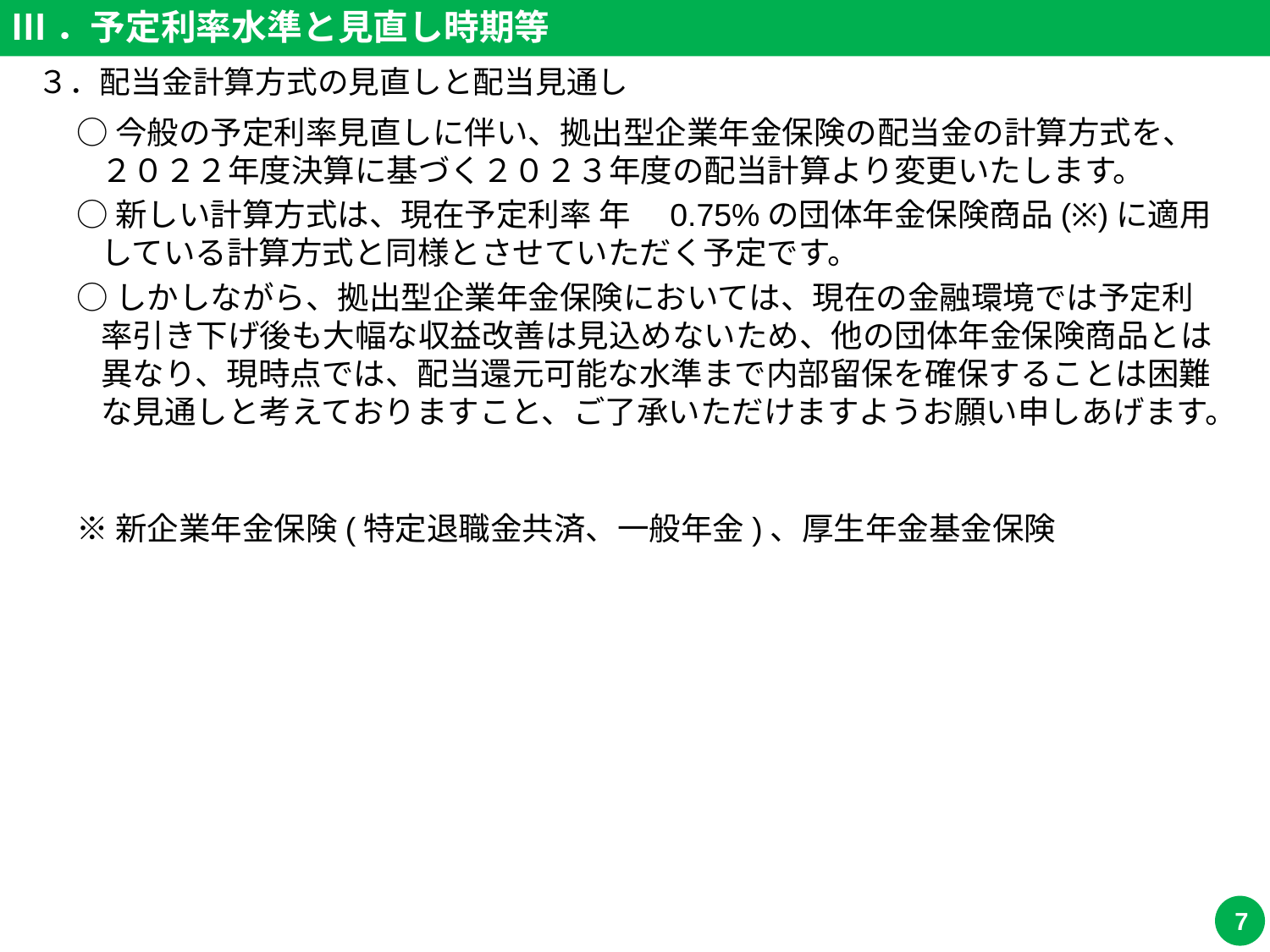

# Ⅲ．予定利率水準と見直し時期等
３．配当金計算方式の見直しと配当見通し
○今般の予定利率見直しに伴い、拠出型企業年金保険の配当金の計算方式を、２０２２年度決算に基づく２０２３年度の配当計算より変更いたします。
○新しい計算方式は、現在予定利率 年　0.75%の団体年金保険商品(※)に適用している計算方式と同様とさせていただく予定です。
○しかしながら、拠出型企業年金保険においては、現在の金融環境では予定利率引き下げ後も大幅な収益改善は見込めないため、他の団体年金保険商品とは異なり、現時点では、配当還元可能な水準まで内部留保を確保することは困難な見通しと考えておりますこと、ご了承いただけますようお願い申しあげます。
※新企業年金保険(特定退職金共済、一般年金)、厚生年金基金保険

7